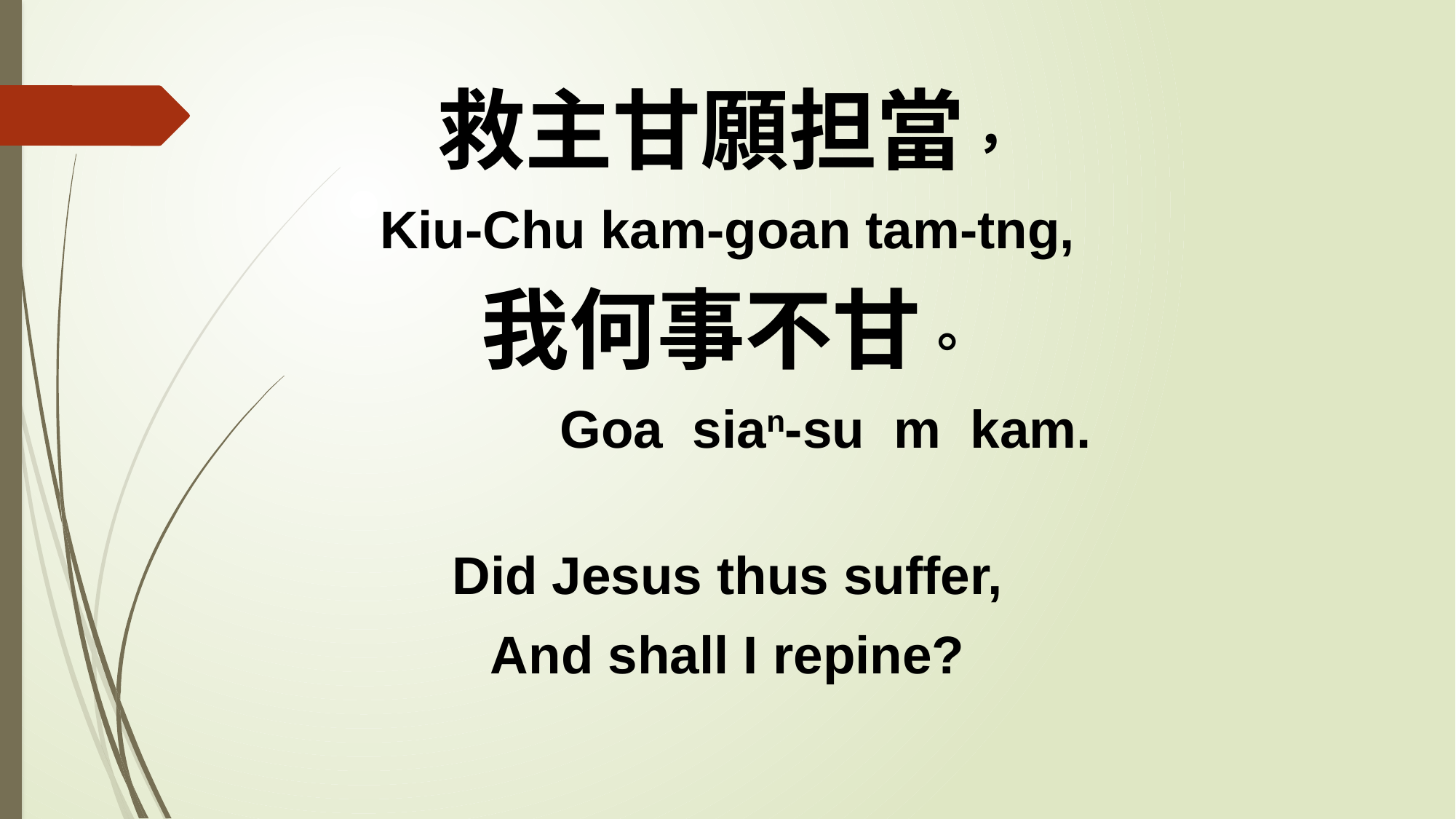

救主甘願担當，
Kiu-Chu kam-goan tam-tng,
我何事不甘。
                        Goa  sian-su  m  kam.

Did Jesus thus suffer,
And shall I repine?